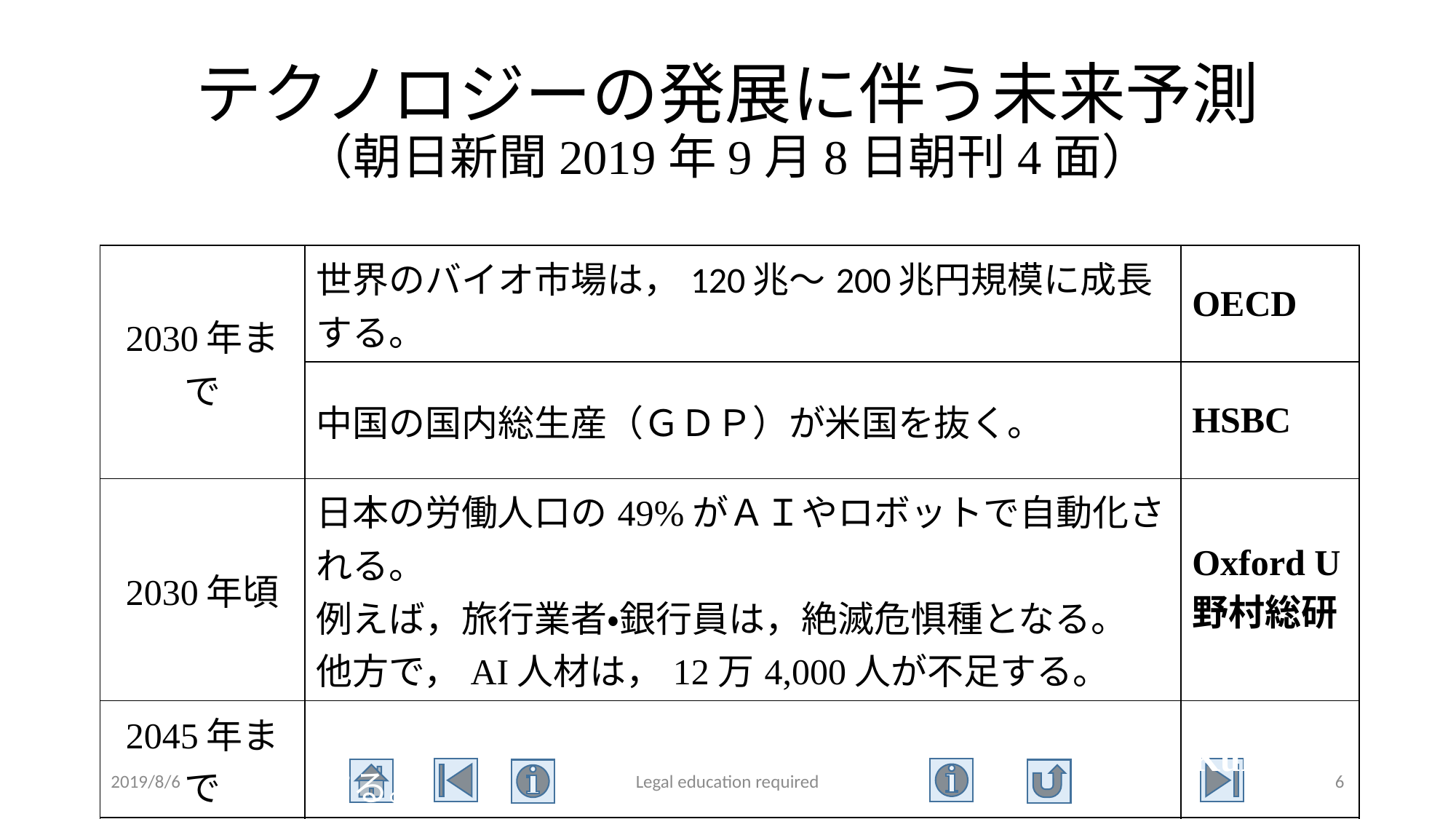

# テクノロジーの発展に伴う未来予測 （朝日新聞2019年9月8日朝刊4面）
| 2030年まで | 世界のバイオ市場は，120兆～200兆円規模に成長する。 | OECD |
| --- | --- | --- |
|  | 中国の国内総生産（ＧＤＰ）が米国を抜く。 | HSBC |
| 2030年頃 | 日本の労働人口の49%がＡＩやロボットで自動化される。 例えば，旅行業者・銀行員は，絶滅危惧種となる。 他方で，AI人材は，12万4,000人が不足する。 | Oxford U 野村総研 |
| 2045年まで | ＡＩが人間の知能を上回るシンギュラリティが到来する。 | Kurzweil |
| 2050年 | 世界の平均寿命は，72.7歳から77.1歳に低下。 世界人口は，75.7億人から97.4億人に増加する。 | 国連 |
2019/8/6
Legal education required
6